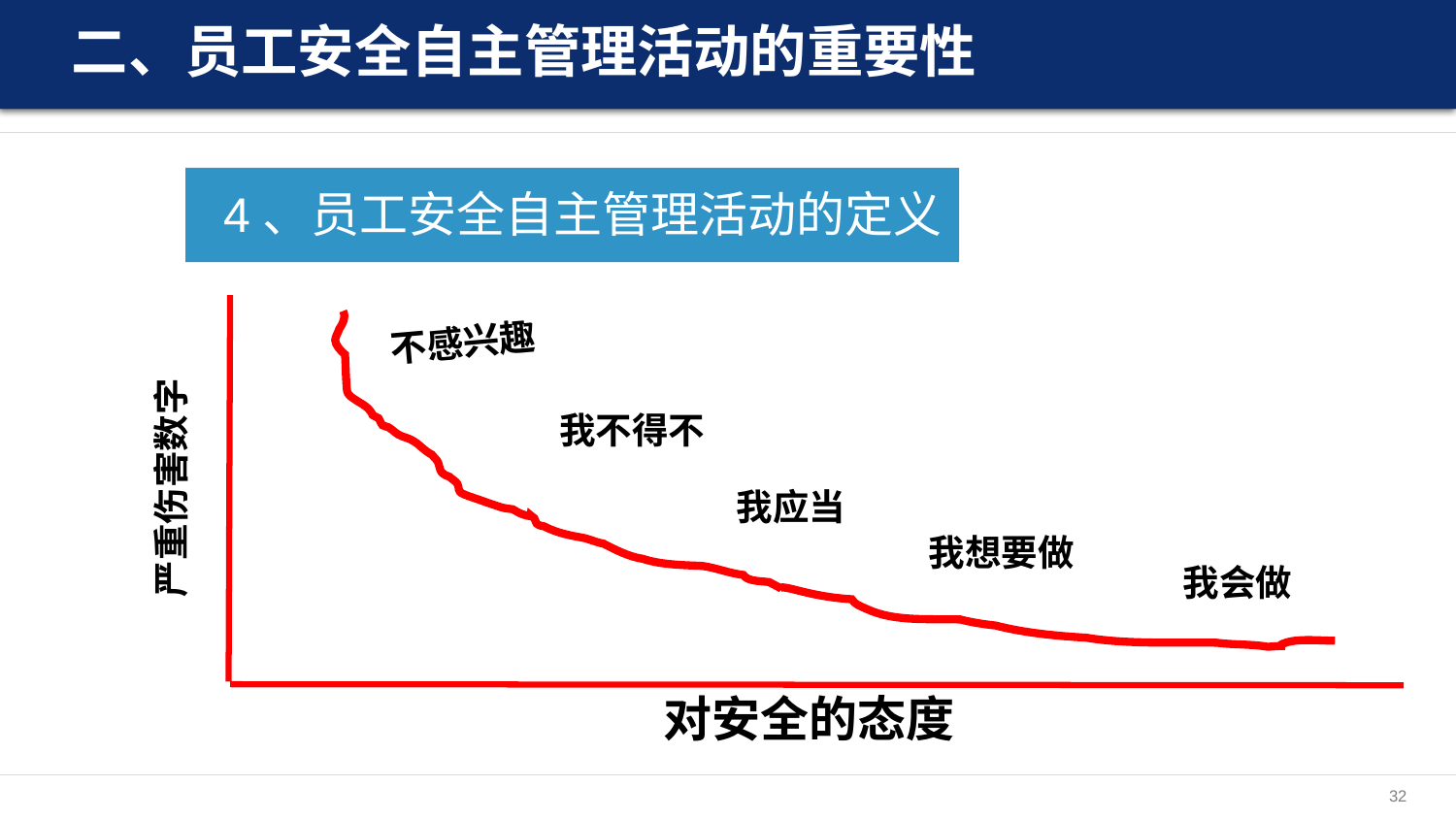

二、员工安全自主管理活动的重要性

4、员工安全自主管理活动的定义

不感兴趣
我不得不
严重伤害数字
我应当
 我想要做
 我会做
对安全的态度

32